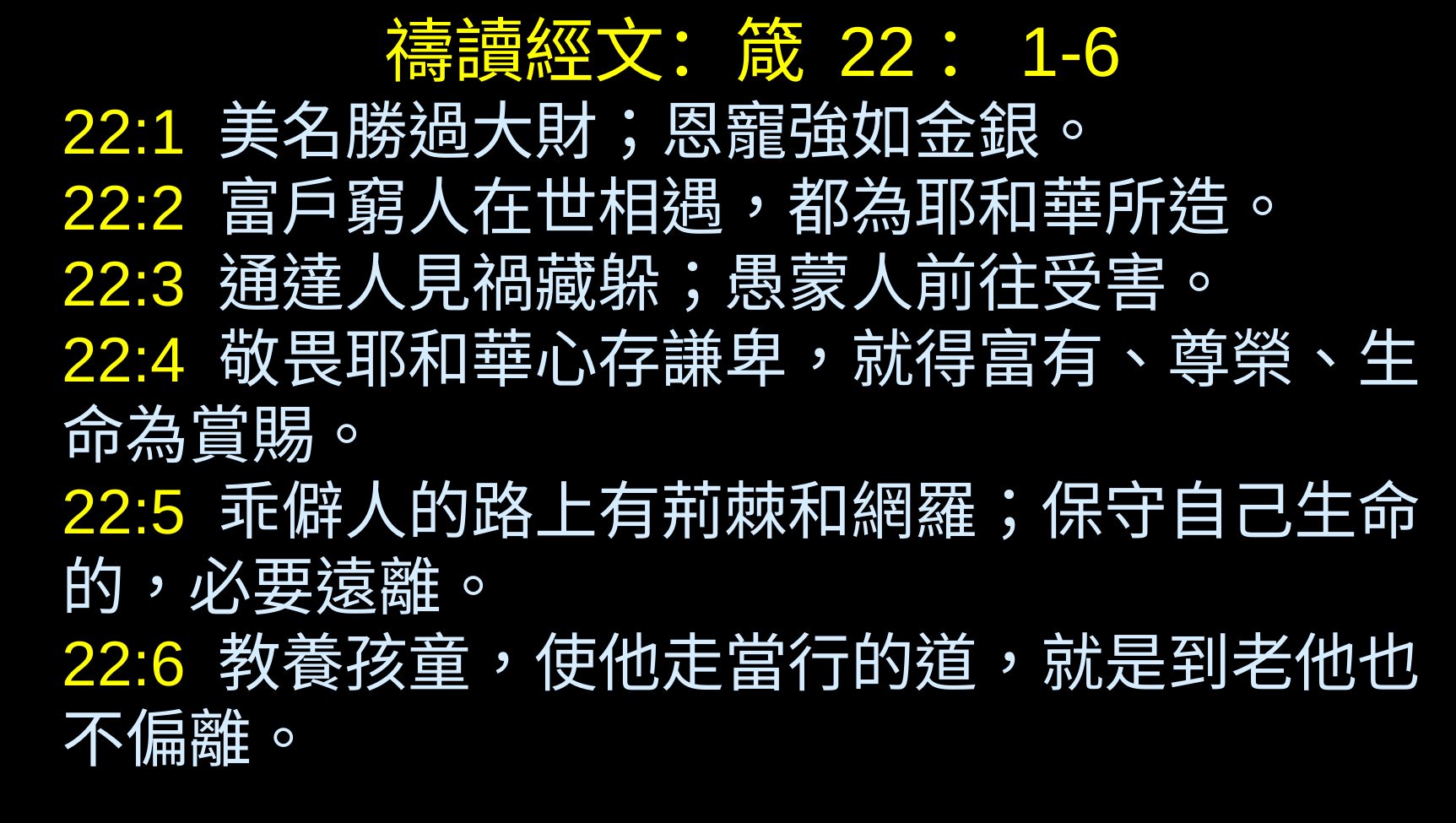

禱讀經文：箴 22：1-6
22:1 美名勝過大財；恩寵強如金銀。
22:2 富戶窮人在世相遇，都為耶和華所造。
22:3 通達人見禍藏躲；愚蒙人前往受害。
22:4 敬畏耶和華心存謙卑，就得富有、尊榮、生命為賞賜。
22:5 乖僻人的路上有荊棘和網羅；保守自己生命的，必要遠離。
22:6 教養孩童，使他走當行的道，就是到老他也不偏離。